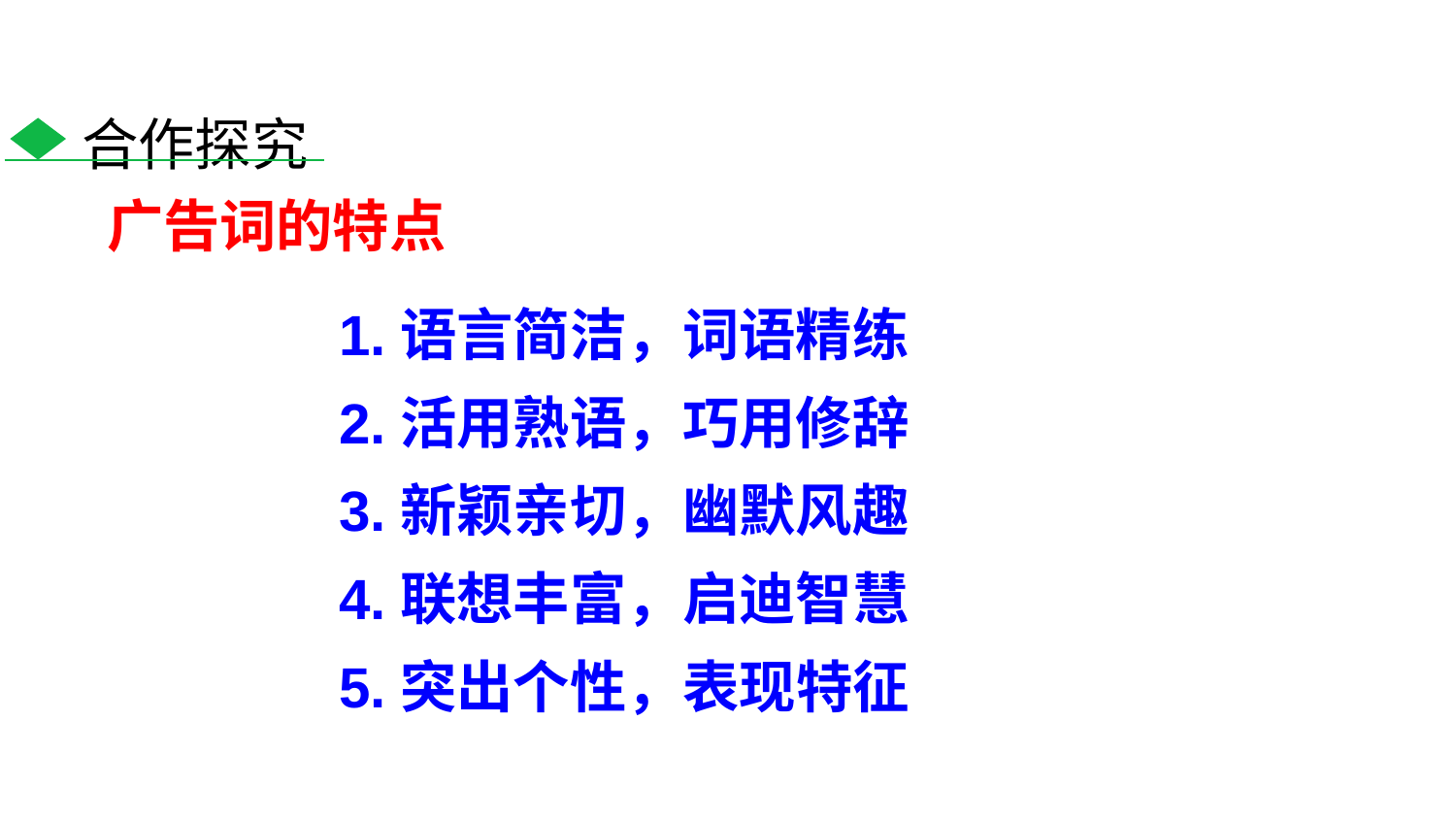

合作探究

广告词的特点
1.语言简洁，词语精练
2.活用熟语，巧用修辞
3.新颖亲切，幽默风趣
4.联想丰富，启迪智慧
5.突出个性，表现特征